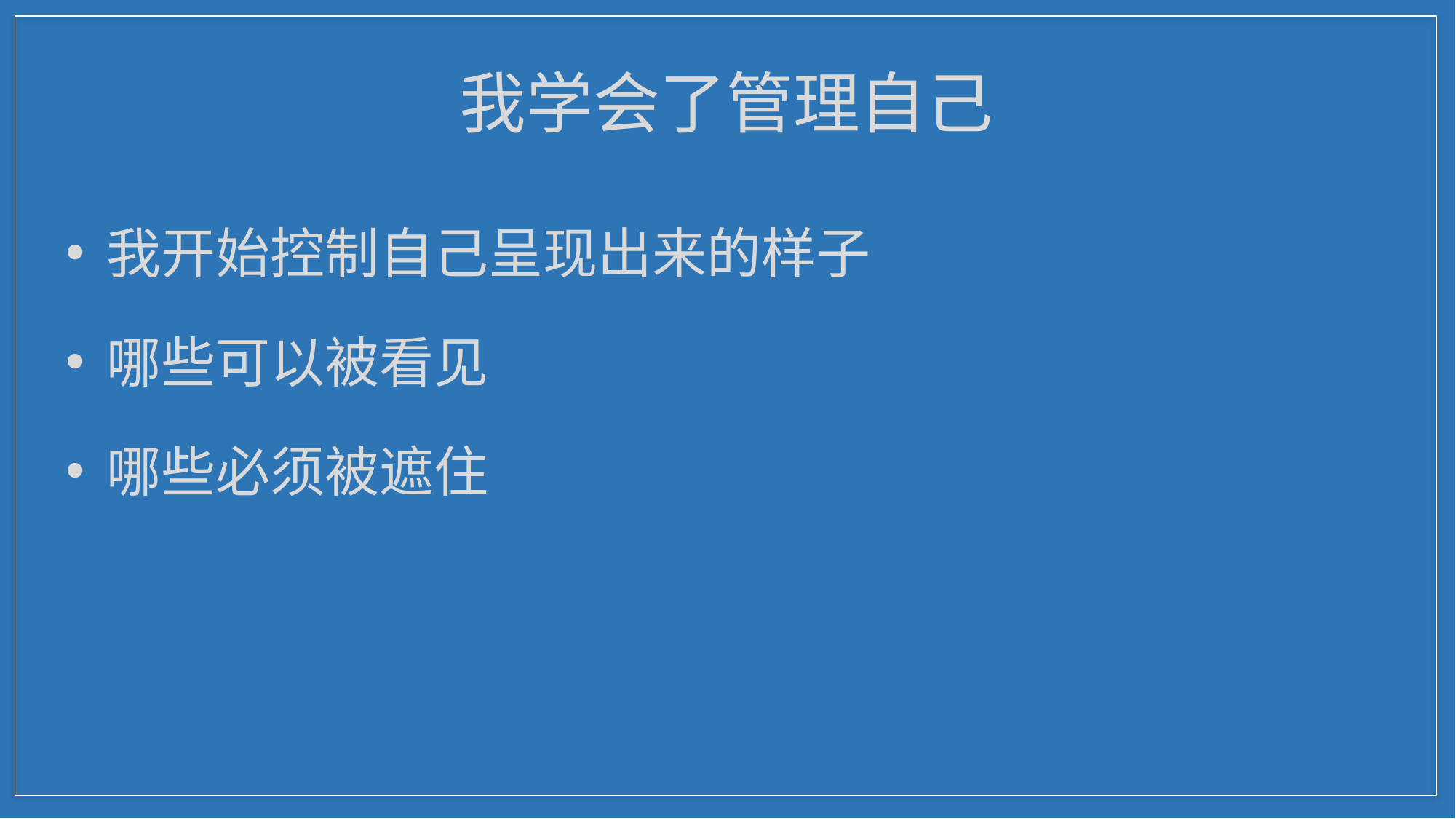

# 我学会了管理自己
我开始控制自己呈现出来的样子
哪些可以被看见
哪些必须被遮住